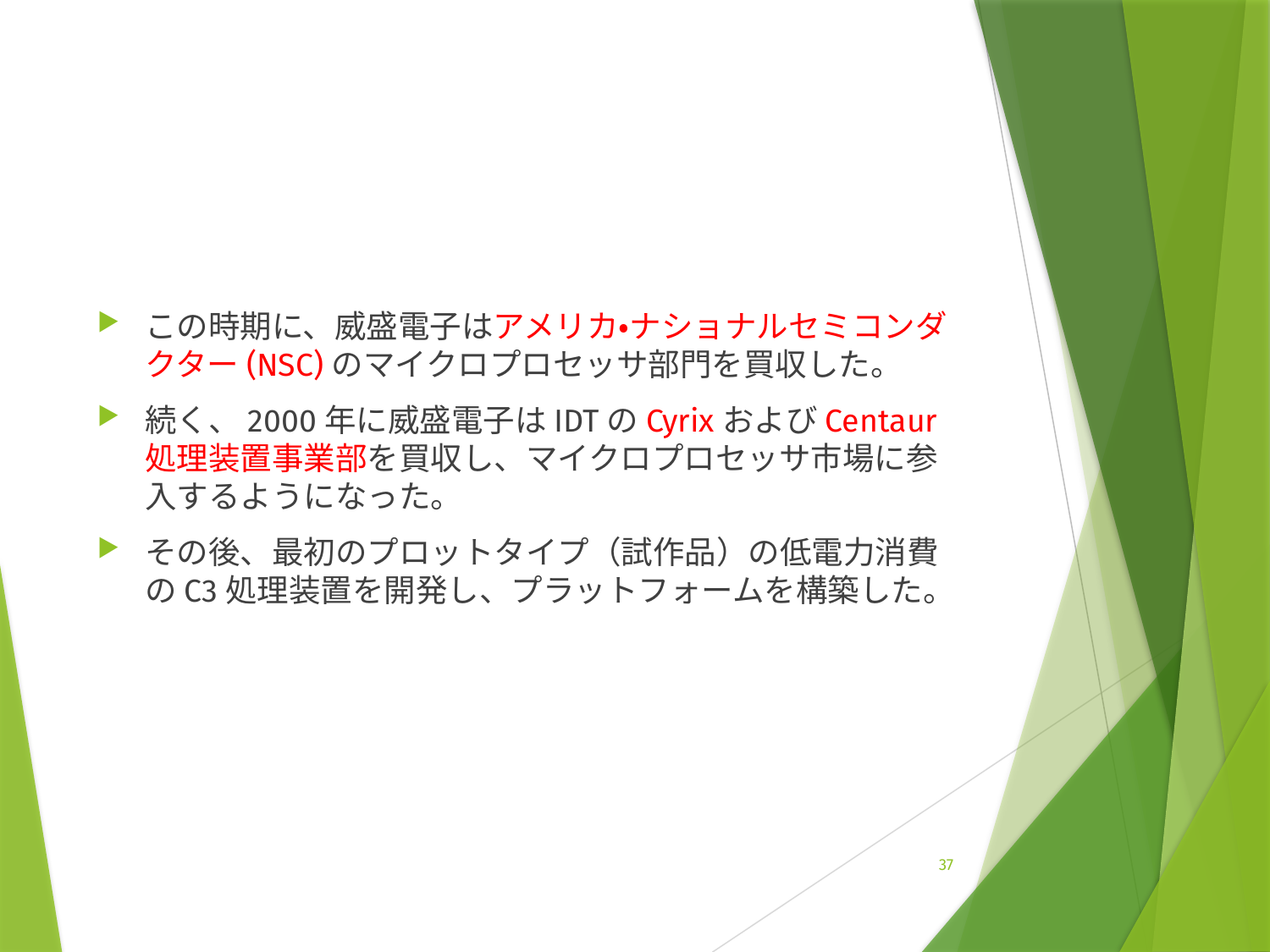

#
この時期に、威盛電子はアメリカ・ナショナルセミコンダクター(NSC)のマイクロプロセッサ部門を買収した。
続く、2000年に威盛電子はIDTのCyrixおよびCentaur処理装置事業部を買収し、マイクロプロセッサ市場に参入するようになった。
その後、最初のプロットタイプ（試作品）の低電力消費のC3処理装置を開発し、プラットフォームを構築した。
37